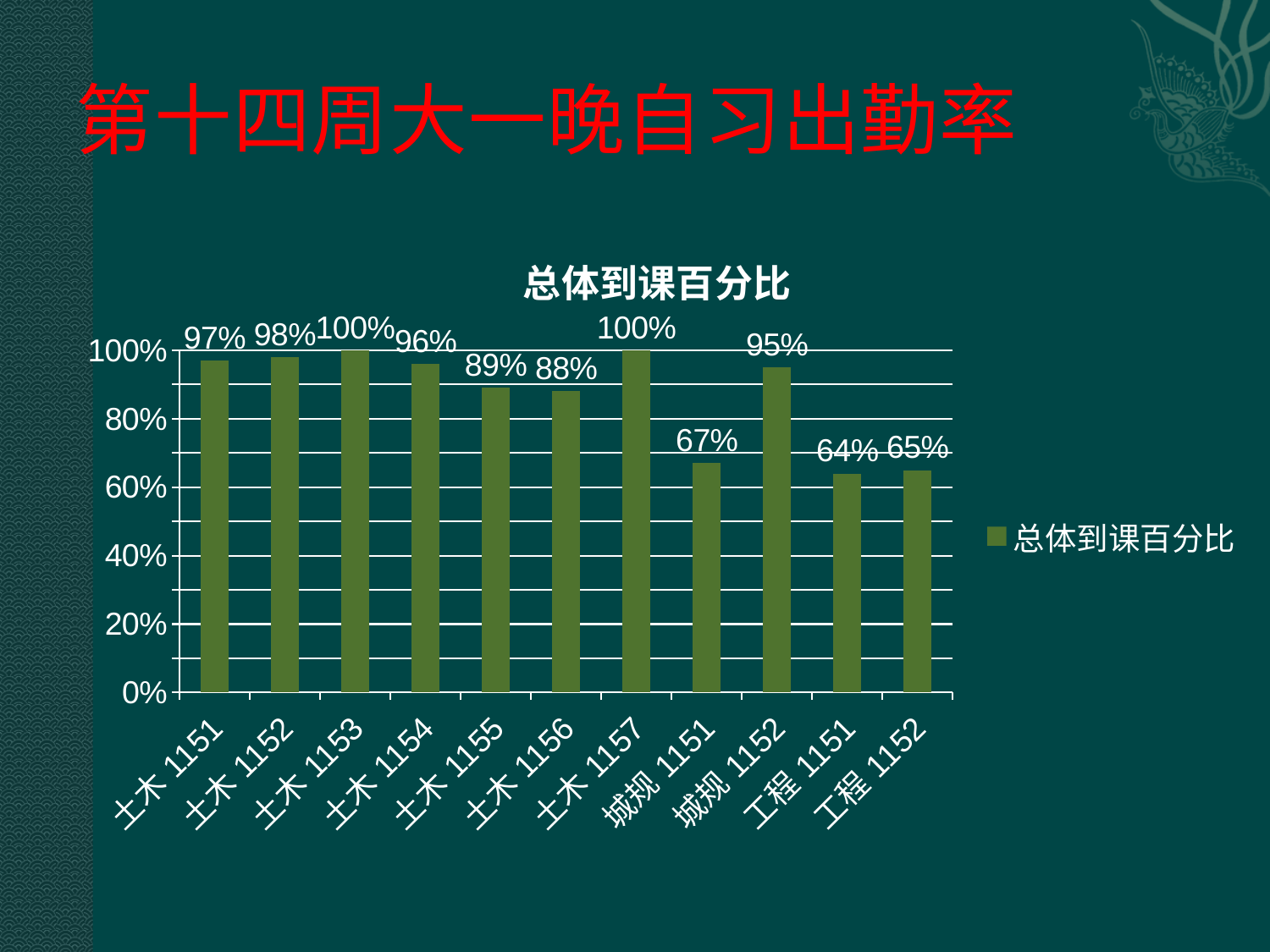

# 第十四周大一晚自习出勤率

### Chart:

| Category | 总体到课百分比   |
|---|---|
| 土木1151 | 0.9700000000000002 |
| 土木1152 | 0.98 |
| 土木1153 | 1.0 |
| 土木1154 | 0.9600000000000002 |
| 土木1155 | 0.89 |
| 土木1156 | 0.88 |
| 土木1157 | 1.0 |
| 城规1151 | 0.6700000000000003 |
| 城规1152 | 0.9500000000000002 |
| 工程1151 | 0.6400000000000002 |
| 工程1152 | 0.6500000000000002 |